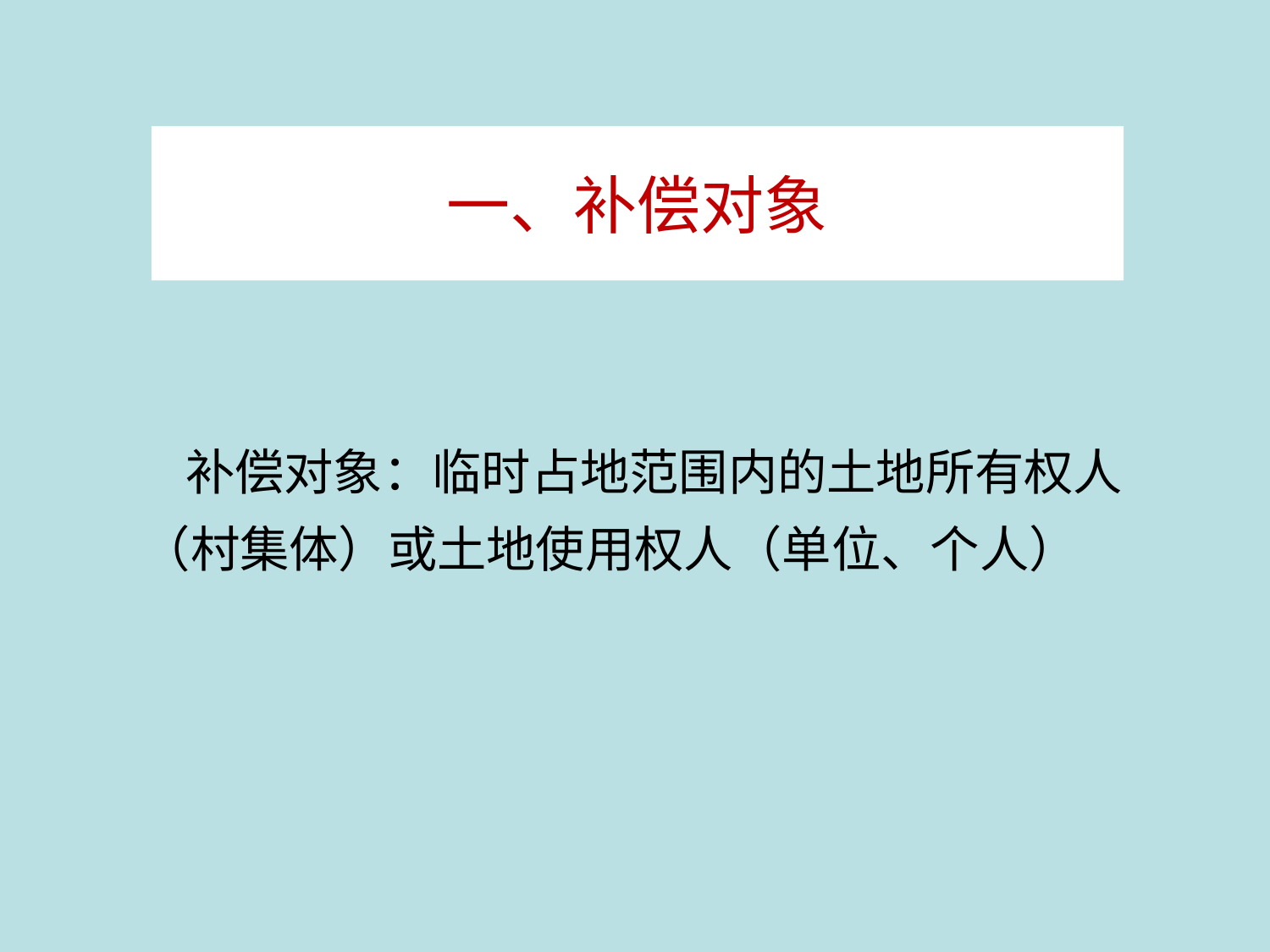

# 一、补偿对象
    补偿对象：临时占地范围内的土地所有权人（村集体）或土地使用权人（单位、个人）